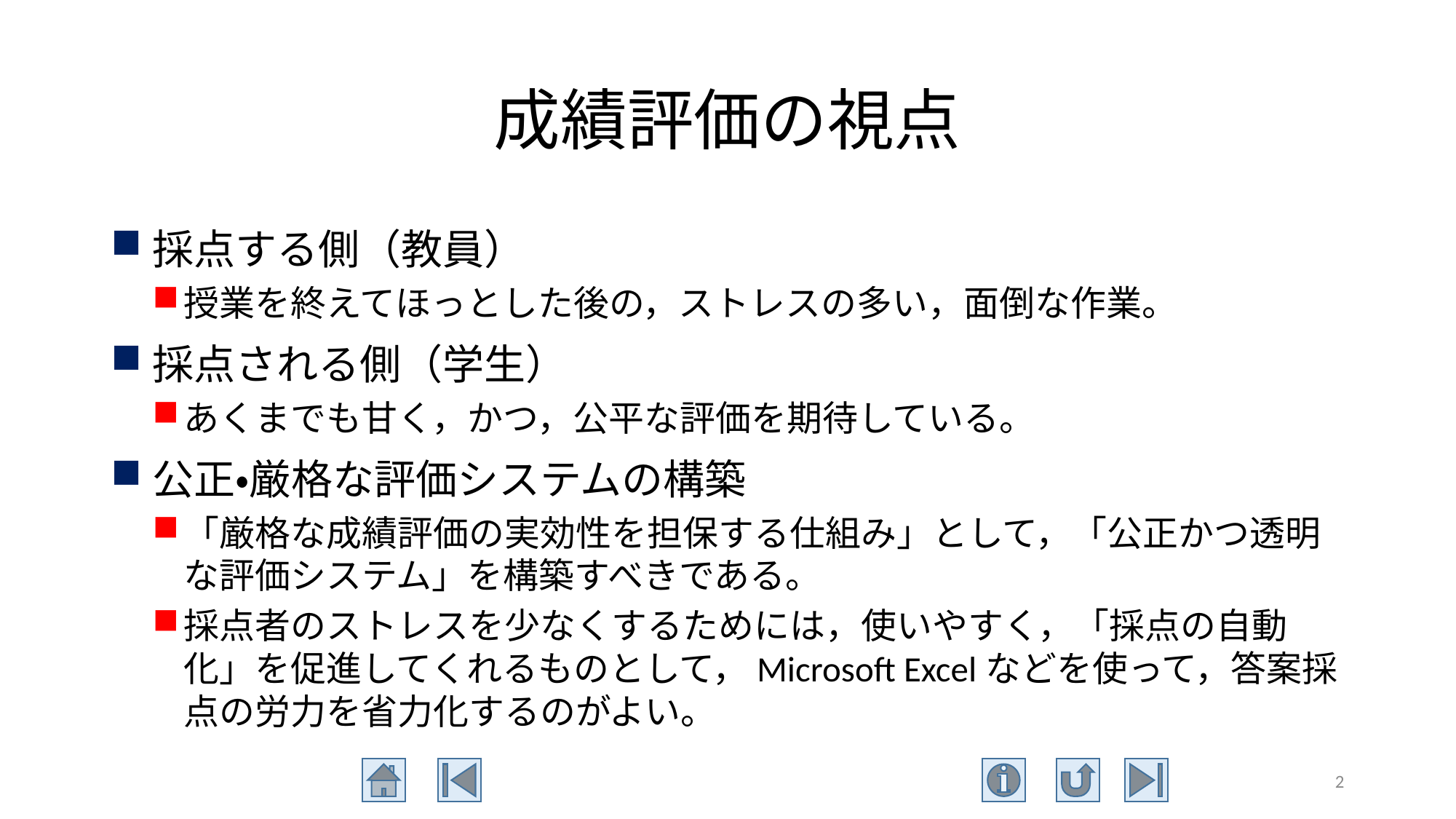

# 成績評価の視点
採点する側（教員）
授業を終えてほっとした後の，ストレスの多い，面倒な作業。
採点される側（学生）
あくまでも甘く，かつ，公平な評価を期待している。
公正・厳格な評価システムの構築
「厳格な成績評価の実効性を担保する仕組み」として，「公正かつ透明な評価システム」を構築すべきである。
採点者のストレスを少なくするためには，使いやすく，「採点の自動化」を促進してくれるものとして，Microsoft Excelなどを使って，答案採点の労力を省力化するのがよい。
2